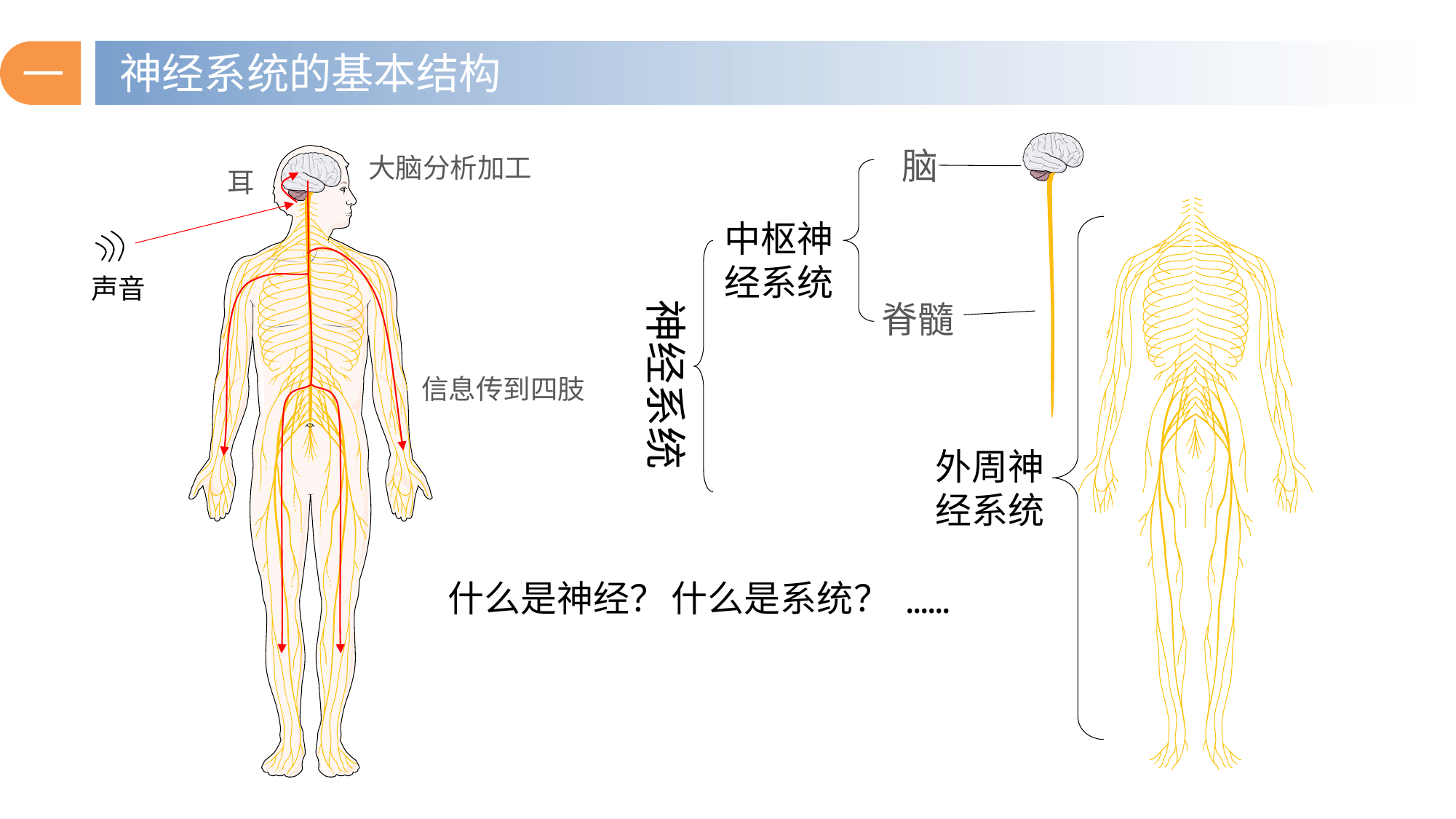

一
神经系统的基本结构

脑

大脑分析加工

耳

中枢神
经系统

声音
神经系统
脊髓
信息传到四肢
外周神
经系统
什么是神经？
什么是系统？
……